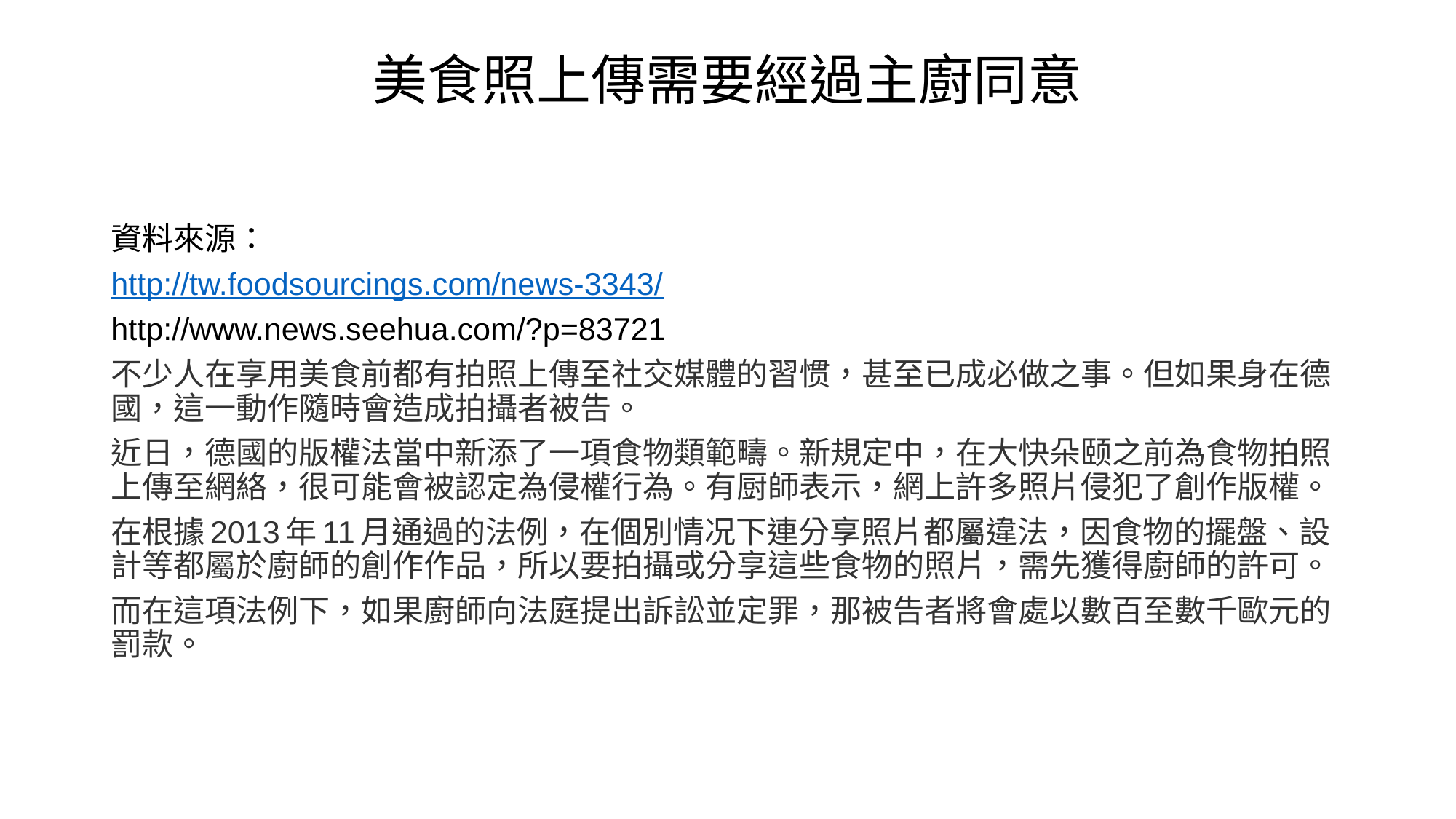

# 美食照上傳需要經過主廚同意
資料來源：
http://tw.foodsourcings.com/news-3343/
http://www.news.seehua.com/?p=83721
不少人在享用美食前都有拍照上傳至社交媒體的習惯，甚至已成必做之事。但如果身在德國，這一動作隨時會造成拍攝者被告。
近日，德國的版權法當中新添了一項食物類範疇。新規定中，在大快朵颐之前為食物拍照上傳至網絡，很可能會被認定為侵權行為。有厨師表示，網上許多照片侵犯了創作版權。
在根據2013年11月通過的法例，在個別情况下連分享照片都屬違法，因食物的擺盤、設計等都屬於廚師的創作作品，所以要拍攝或分享這些食物的照片，需先獲得廚師的許可。
而在這項法例下，如果廚師向法庭提出訴訟並定罪，那被告者將會處以數百至數千歐元的罰款。